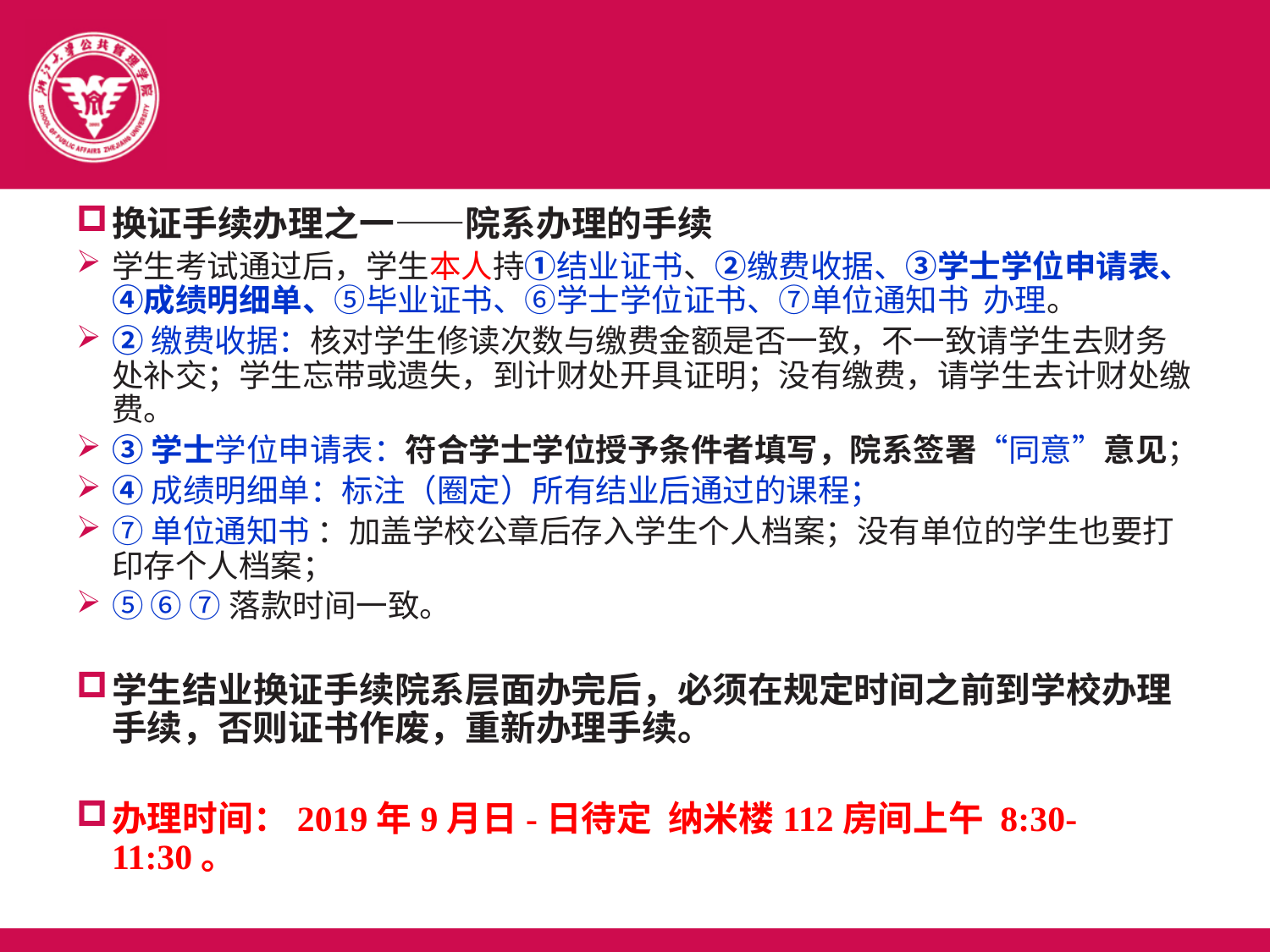

换证手续办理之一——院系办理的手续
学生考试通过后，学生本人持①结业证书、②缴费收据、③学士学位申请表、④成绩明细单、⑤毕业证书、⑥学士学位证书、⑦单位通知书  办理。
②缴费收据：核对学生修读次数与缴费金额是否一致，不一致请学生去财务处补交；学生忘带或遗失，到计财处开具证明；没有缴费，请学生去计财处缴费。
③学士学位申请表：符合学士学位授予条件者填写，院系签署“同意”意见；
④成绩明细单：标注（圈定）所有结业后通过的课程；
⑦单位通知书 ：加盖学校公章后存入学生个人档案；没有单位的学生也要打印存个人档案；
⑤ ⑥ ⑦落款时间一致。

学生结业换证手续院系层面办完后，必须在规定时间之前到学校办理手续，否则证书作废，重新办理手续。

办理时间：2019年9月日-日待定  纳米楼112房间上午 8:30-11:30。